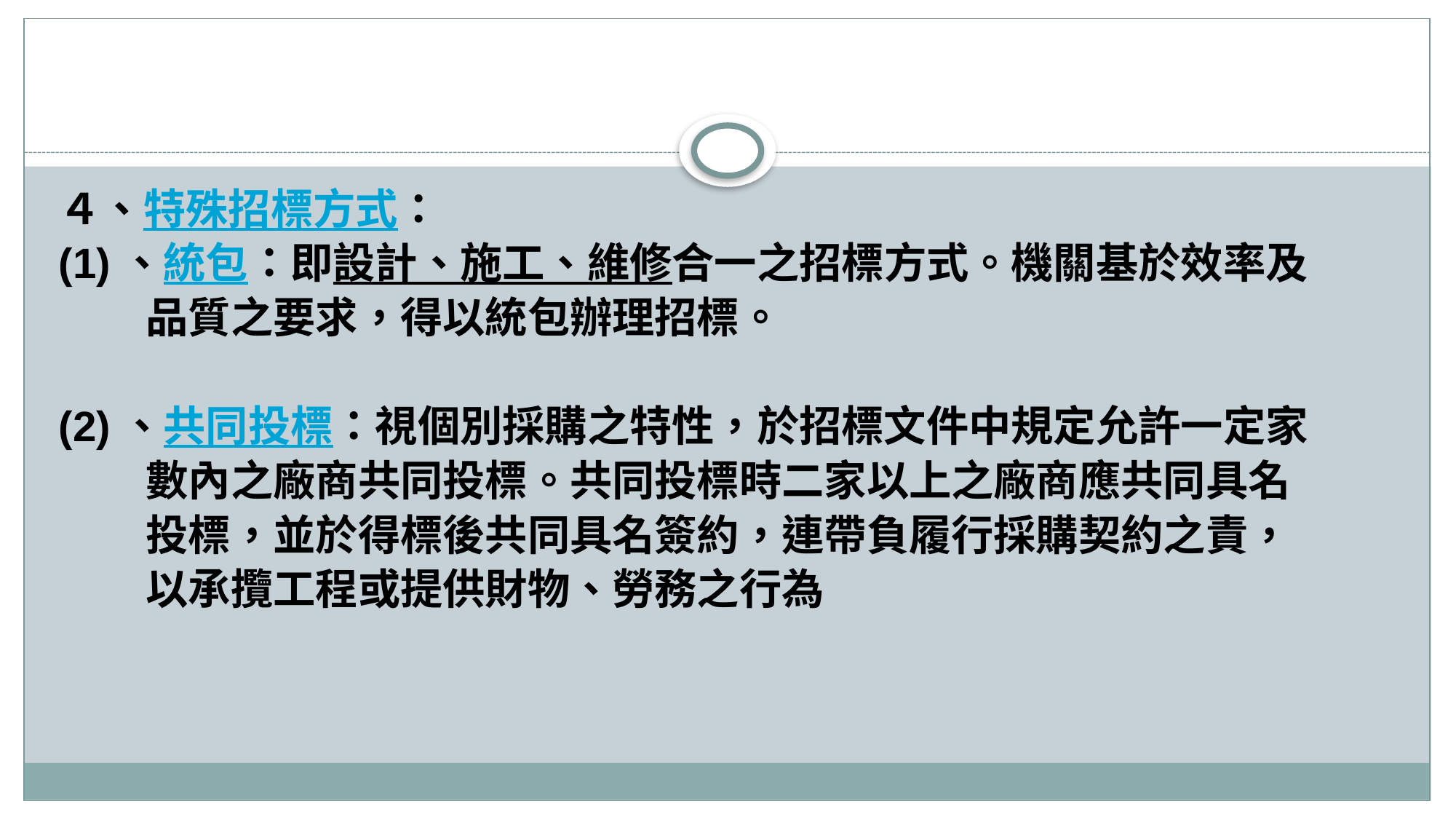

#
４、特殊招標方式：
(1)、統包：即設計、施工、維修合一之招標方式。機關基於效率及
        品質之要求，得以統包辦理招標。

(2)、共同投標：視個別採購之特性，於招標文件中規定允許一定家
        數內之廠商共同投標。共同投標時二家以上之廠商應共同具名
        投標，並於得標後共同具名簽約，連帶負履行採購契約之責，
        以承攬工程或提供財物、勞務之行為